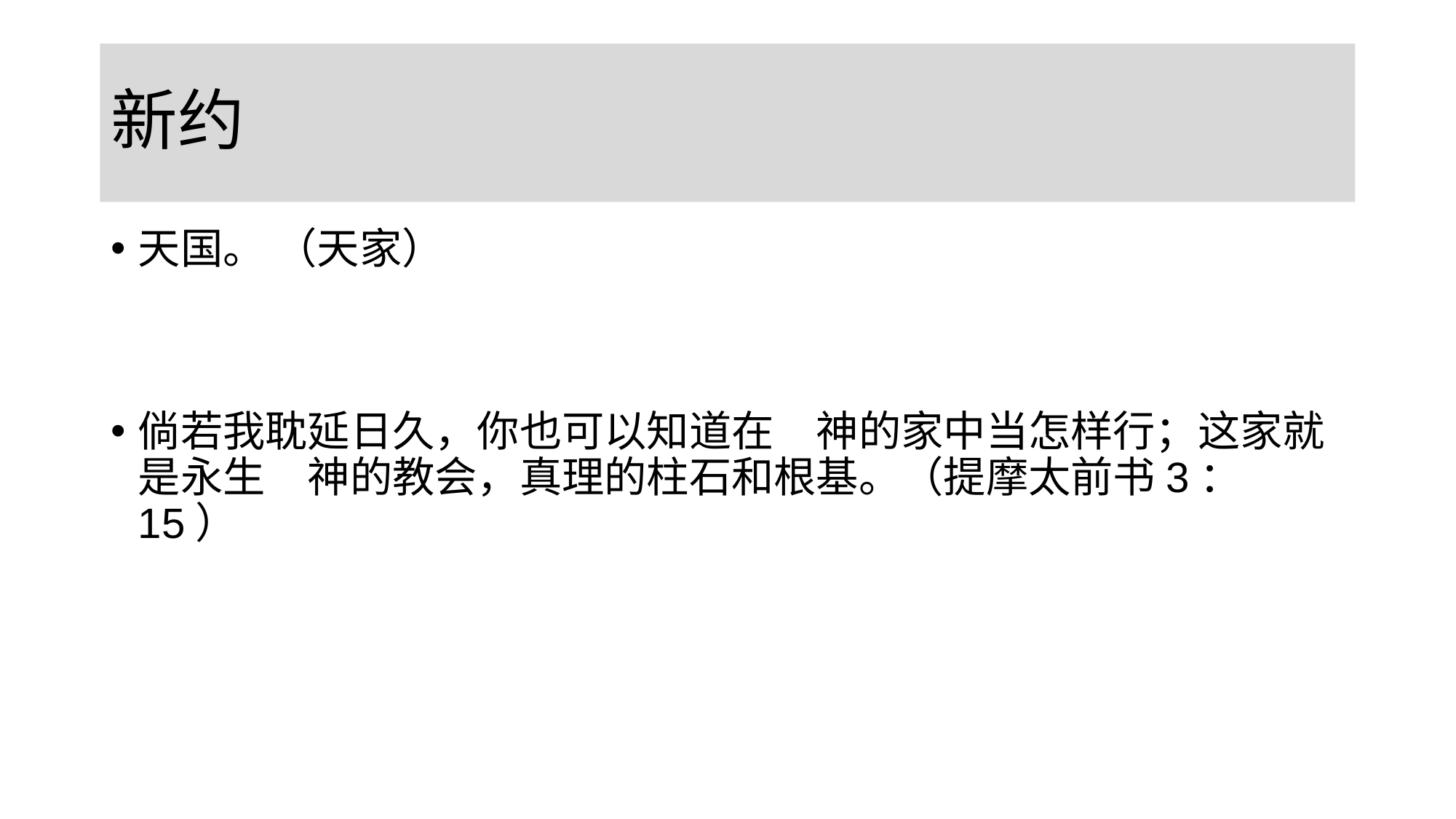

# 新约
天国。 （天家）

倘若我耽延日久，你也可以知道在　神的家中当怎样行；这家就是永生　神的教会，真理的柱石和根基。（提摩太前书3：15）